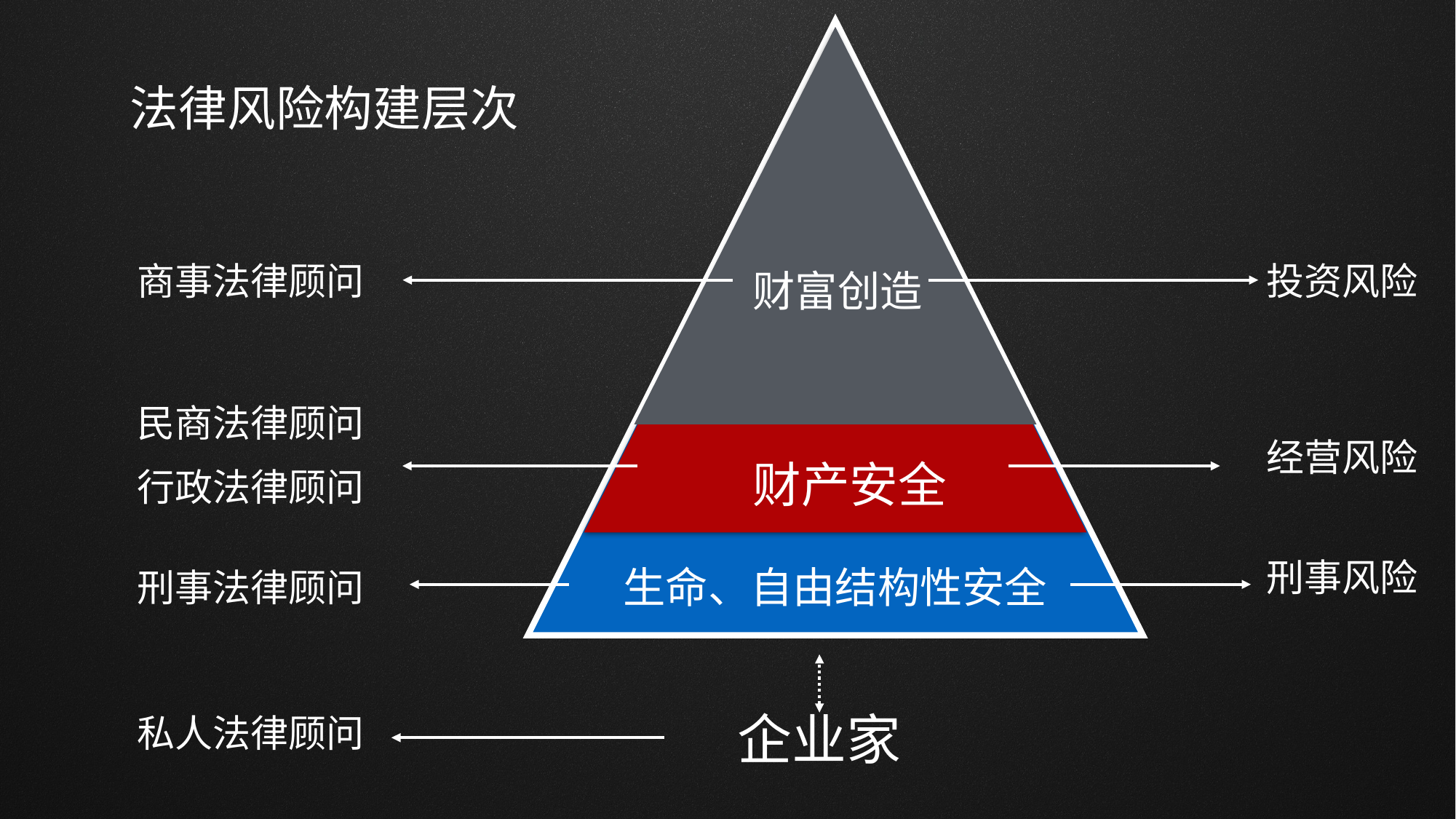

法律风险构建层次
商事法律顾问
投资风险
财富创造

民商法律顾问
经营风险
财产安全
行政法律顾问

刑事风险
生命、自由结构性安全
刑事法律顾问

企业家
私人法律顾问